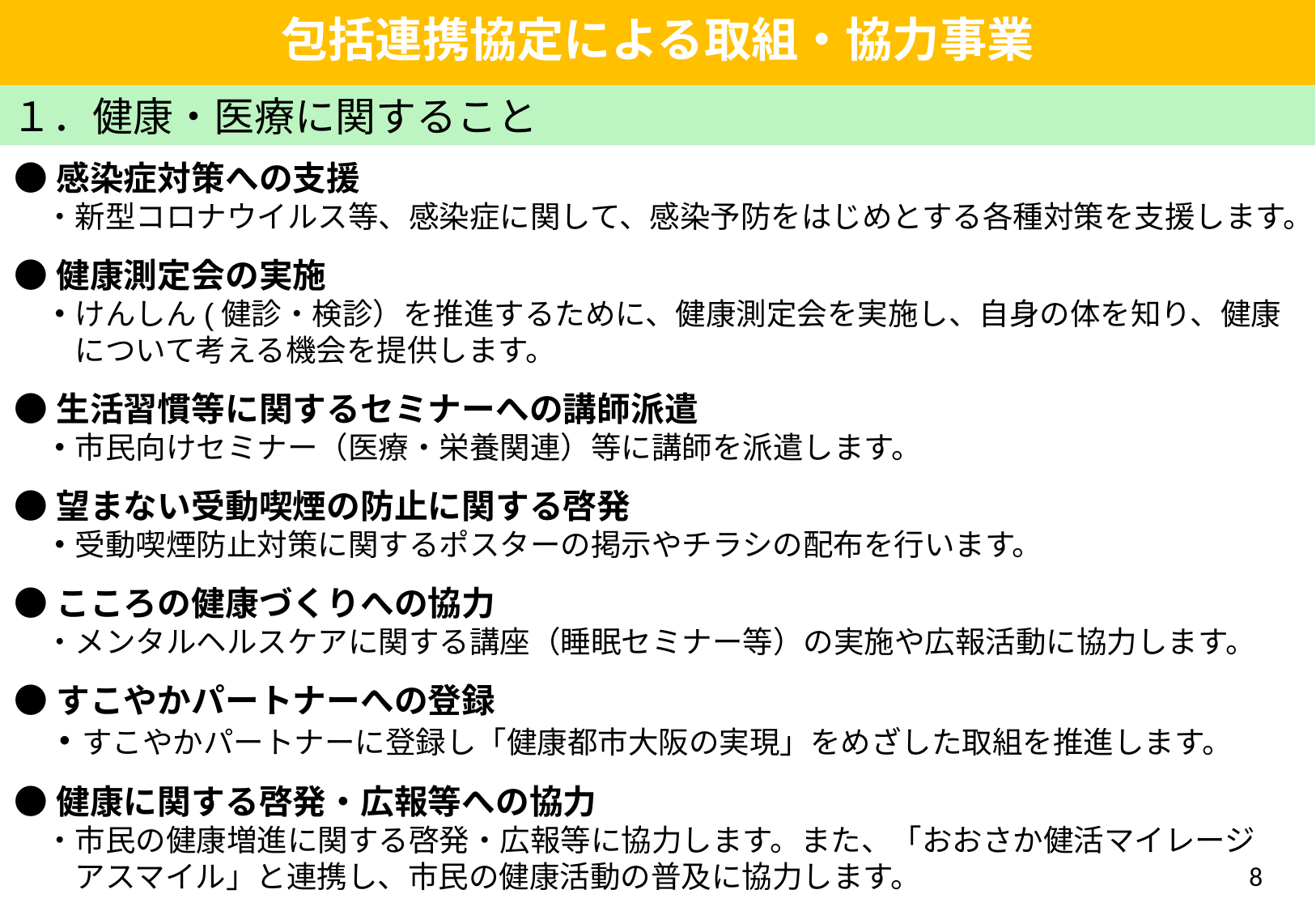

包括連携協定による取組・協力事業
１．健康・医療に関すること
●感染症対策への支援
　・新型コロナウイルス等、感染症に関して、感染予防をはじめとする各種対策を支援します。

●健康測定会の実施
　・けんしん(健診・検診）を推進するために、健康測定会を実施し、自身の体を知り、健康
　　について考える機会を提供します。

●生活習慣等に関するセミナーへの講師派遣
　・市民向けセミナー（医療・栄養関連）等に講師を派遣します。

●望まない受動喫煙の防止に関する啓発
　・受動喫煙防止対策に関するポスターの掲示やチラシの配布を行います。

●こころの健康づくりへの協力
　・メンタルヘルスケアに関する講座（睡眠セミナー等）の実施や広報活動に協力します。

●すこやかパートナーへの登録
　・すこやかパートナーに登録し「健康都市大阪の実現」をめざした取組を推進します。

●健康に関する啓発・広報等への協力
　・市民の健康増進に関する啓発・広報等に協力します。また、「おおさか健活マイレージ
　　アスマイル」と連携し、市民の健康活動の普及に協力します。

8